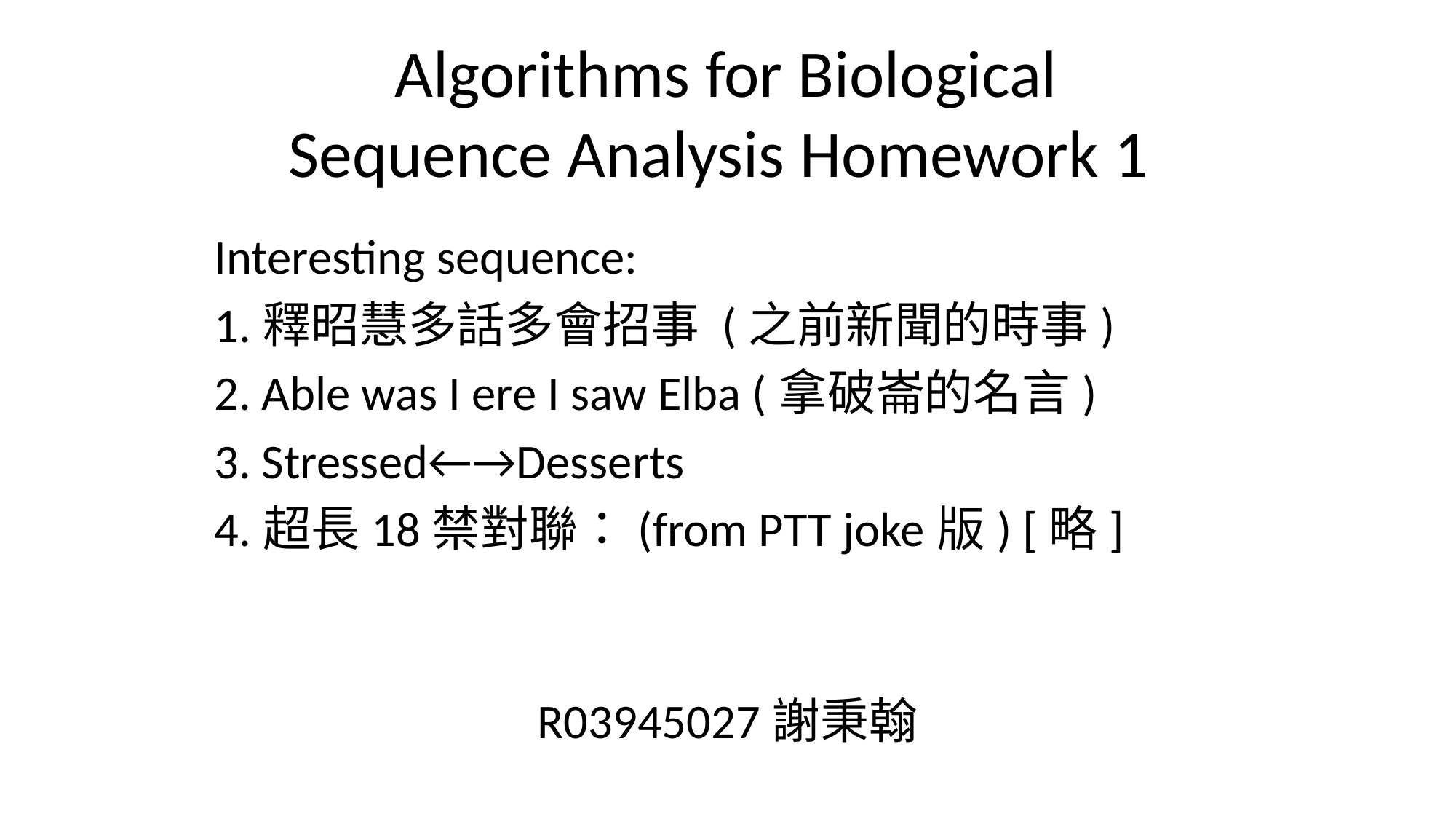

# Algorithms for Biological Sequence Analysis Homework 1
Interesting sequence:
1.釋昭慧多話多會招事 (之前新聞的時事)
2. Able was I ere I saw Elba (拿破崙的名言)
3. Stressed←→Desserts
4.超長18禁對聯：(from PTT joke版) [略]
R03945027謝秉翰